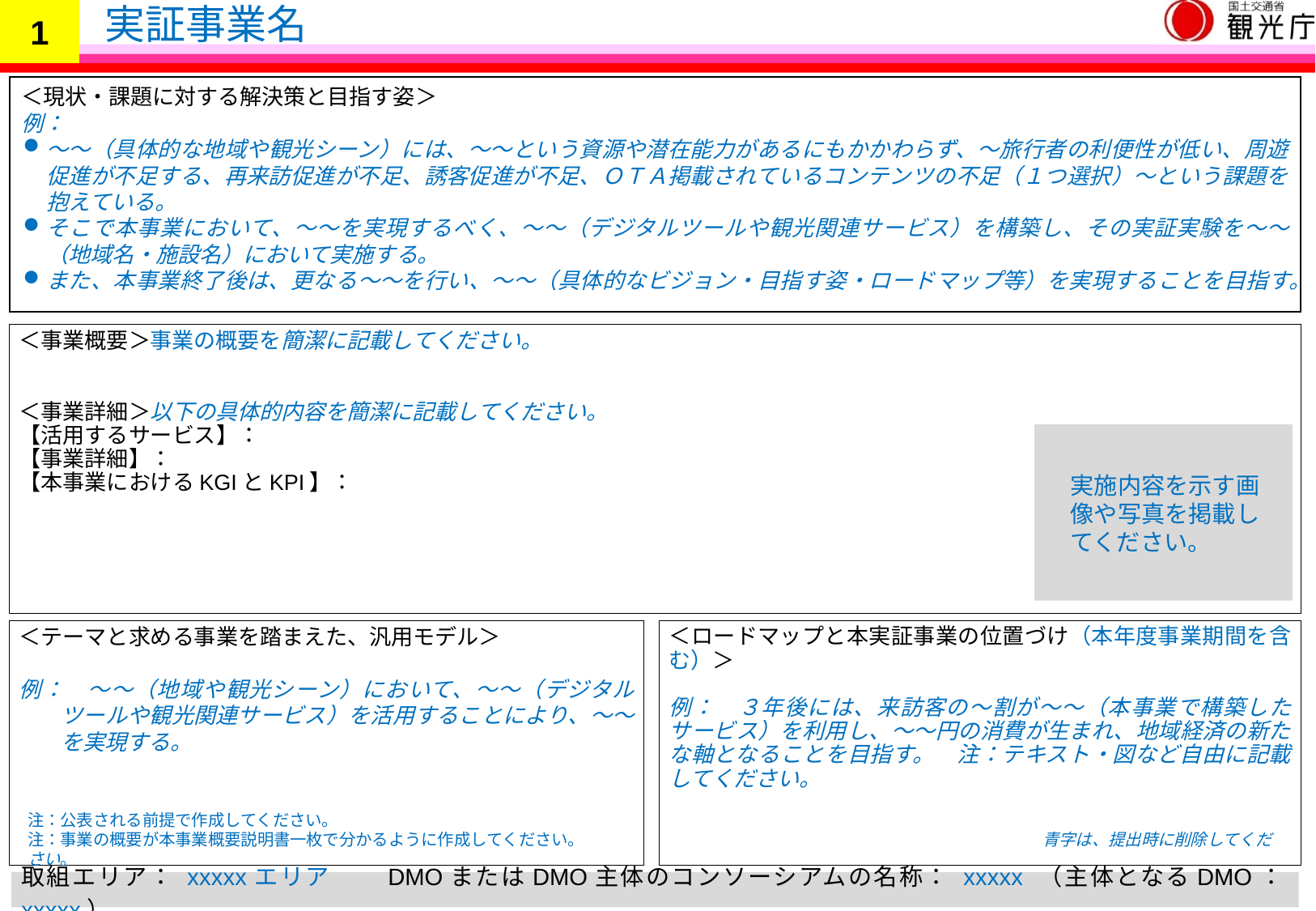

実証事業名
1
＜現状・課題に対する解決策と目指す姿＞
例：
～～（具体的な地域や観光シーン）には、～～という資源や潜在能力があるにもかかわらず、～旅行者の利便性が低い、周遊促進が不足する、再来訪促進が不足、誘客促進が不足、ＯＴＡ掲載されているコンテンツの不足（１つ選択）～という課題を抱えている。
そこで本事業において、～～を実現するべく、～～（デジタルツールや観光関連サービス）を構築し、その実証実験を～～（地域名・施設名）において実施する。
また、本事業終了後は、更なる〜〜を行い、〜〜（具体的なビジョン・目指す姿・ロードマップ等）を実現することを目指す。
＜事業概要＞事業の概要を簡潔に記載してください。

＜事業詳細＞以下の具体的内容を簡潔に記載してください。
【活用するサービス】：
【事業詳細】：
【本事業におけるKGIとKPI】：

実施内容を示す画像や写真を掲載してください。
＜ロードマップと本実証事業の位置づけ（本年度事業期間を含む）＞

例：　３年後には、来訪客の〜割が～～（本事業で構築したサービス）を利用し、〜〜円の消費が生まれ、地域経済の新たな軸となることを目指す。　注：テキスト・図など自由に記載してください。
＜テーマと求める事業を踏まえた、汎用モデル＞

例：　～～（地域や観光シーン）において、～～（デジタルツールや観光関連サービス）を活用することにより、～～を実現する。
注：公表される前提で作成してください。
注：事業の概要が本事業概要説明書一枚で分かるように作成してください。　　　　　　　　　　　　　　　　　　　　　　　　　　　　青字は、提出時に削除してください。
取組エリア： xxxxxエリア　　DMOまたはDMO主体のコンソーシアムの名称： xxxxx （主体となるDMO：xxxxx）